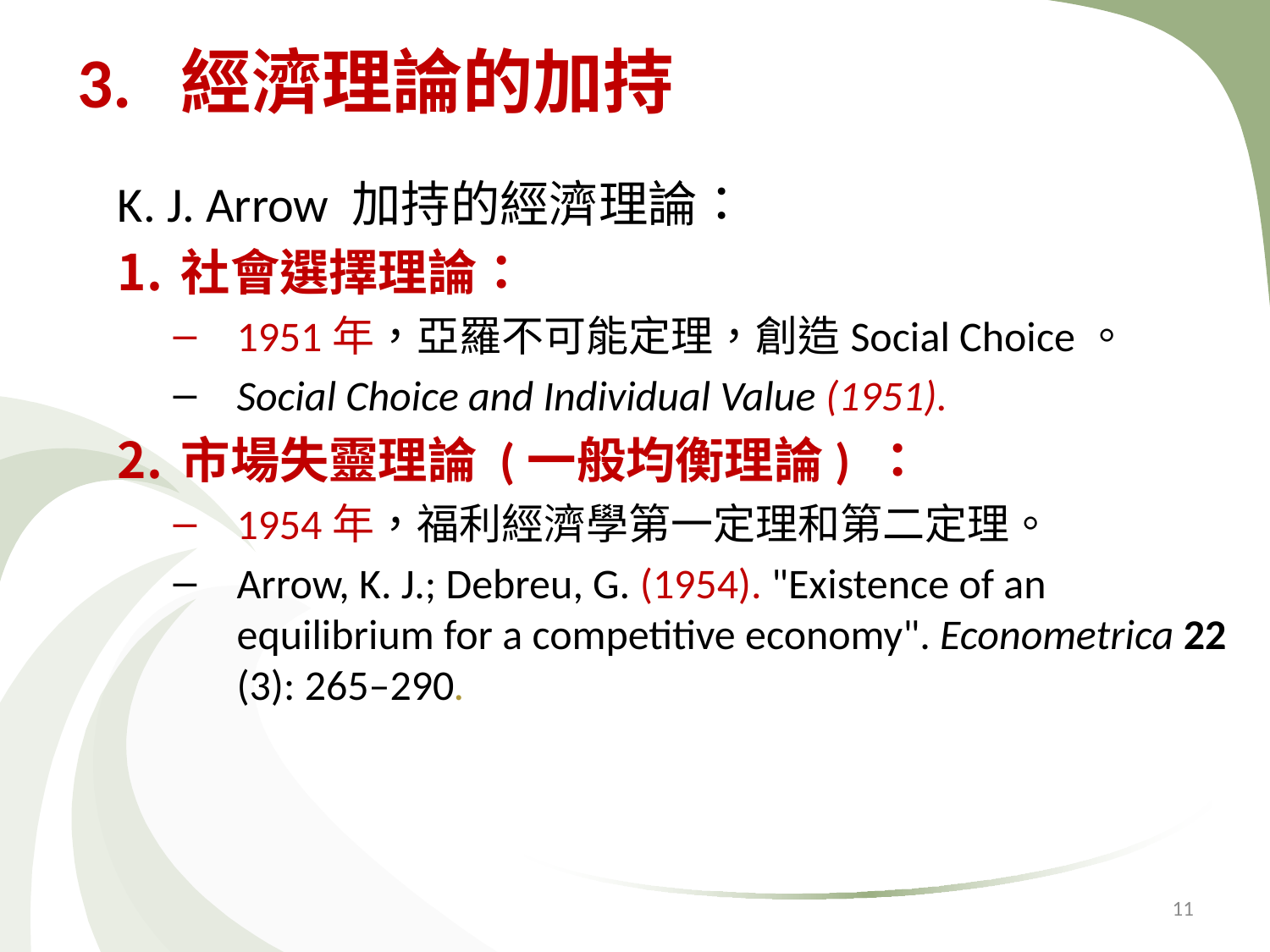

# 3.  經濟理論的加持
K. J. Arrow 加持的經濟理論：
社會選擇理論：
1951年，亞羅不可能定理，創造Social Choice。
Social Choice and Individual Value (1951).
市場失靈理論 (一般均衡理論) ：
1954年，福利經濟學第一定理和第二定理。
Arrow, K. J.; Debreu, G. (1954). "Existence of an equilibrium for a competitive economy". Econometrica 22 (3): 265–290.
11